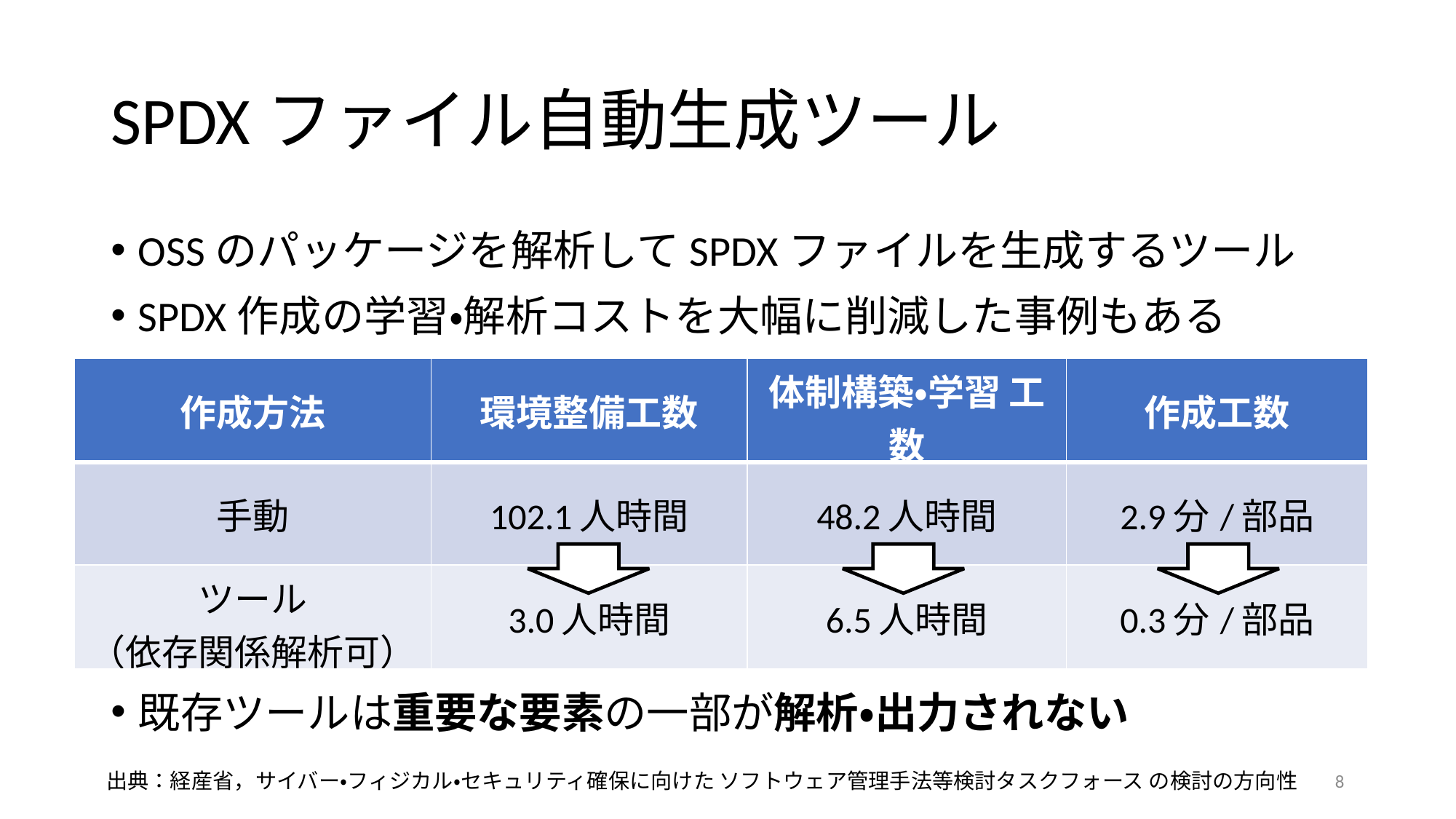

# SPDXファイル自動生成ツール
OSSのパッケージを解析してSPDXファイルを生成するツール
SPDX作成の学習・解析コストを大幅に削減した事例もある

既存ツールは重要な要素の一部が解析・出力されない
| 作成方法 | 環境整備工数 | 体制構築・学習 工数 | 作成工数 |
| --- | --- | --- | --- |
| 手動 | 102.1人時間 | 48.2人時間 | 2.9分/部品 |
| ツール （依存関係解析可） | 3.0人時間 | 6.5人時間 | 0.3分/部品 |

8
出典：経産省，サイバー・フィジカル・セキュリティ確保に向けた ソフトウェア管理手法等検討タスクフォース の検討の方向性